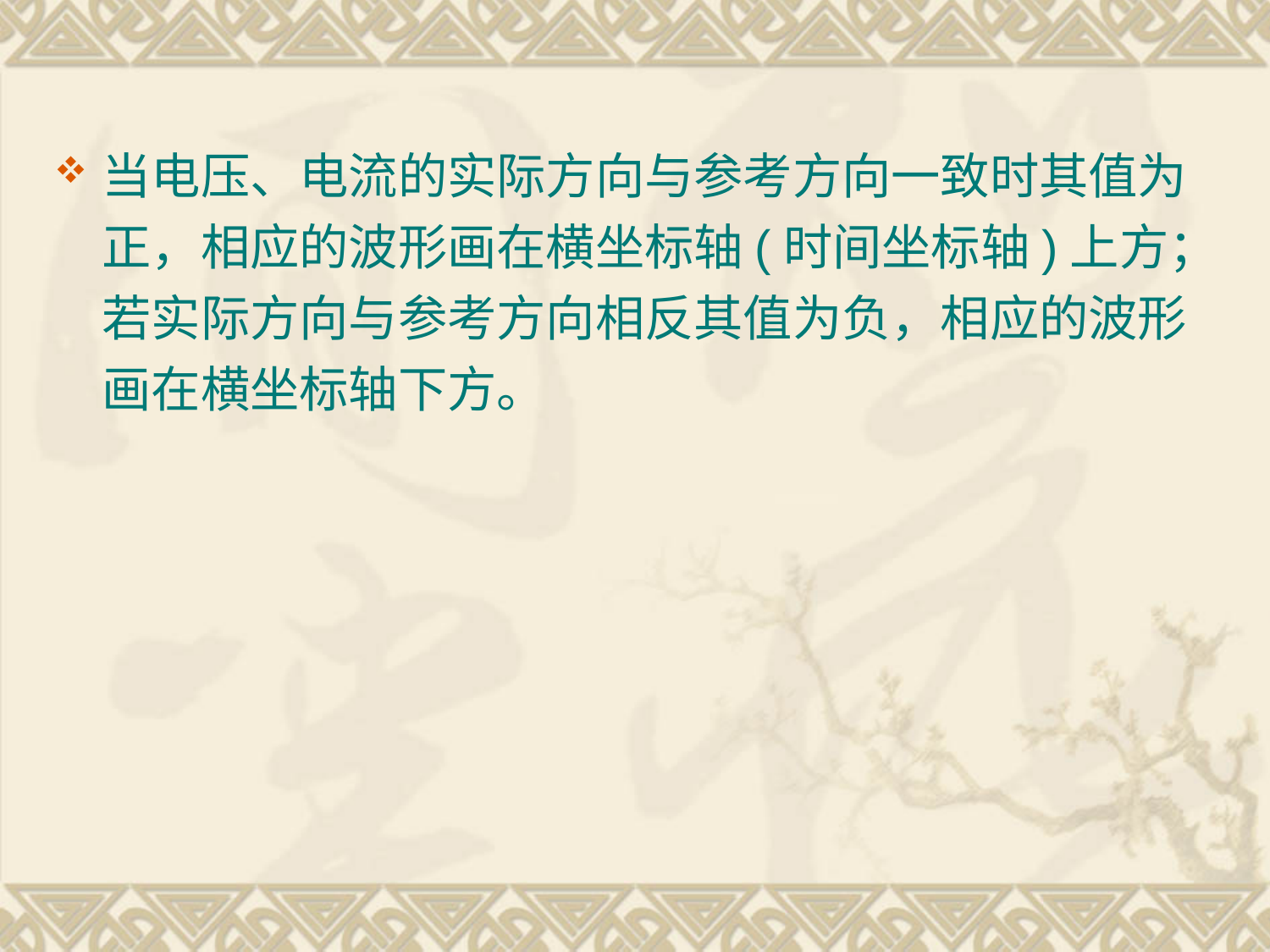

当电压、电流的实际方向与参考方向一致时其值为正，相应的波形画在横坐标轴(时间坐标轴)上方；若实际方向与参考方向相反其值为负，相应的波形画在横坐标轴下方。